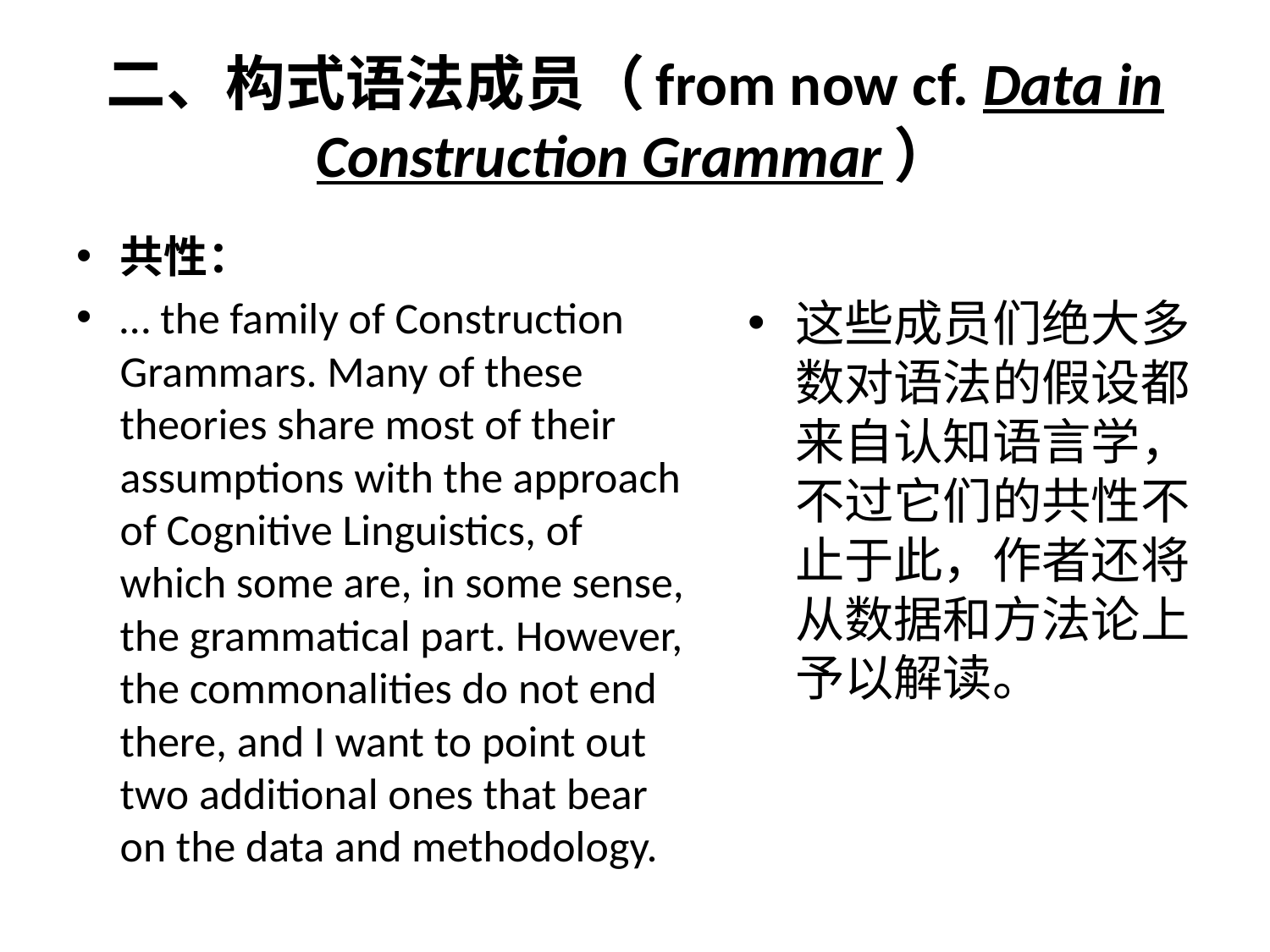

# 二、构式语法成员（from now cf. Data in Construction Grammar）
共性：
… the family of Construction Grammars. Many of these theories share most of their assumptions with the approach of Cognitive Linguistics, of which some are, in some sense, the grammatical part. However, the commonalities do not end there, and I want to point out two additional ones that bear on the data and methodology.
这些成员们绝大多数对语法的假设都来自认知语言学，不过它们的共性不止于此，作者还将从数据和方法论上予以解读。